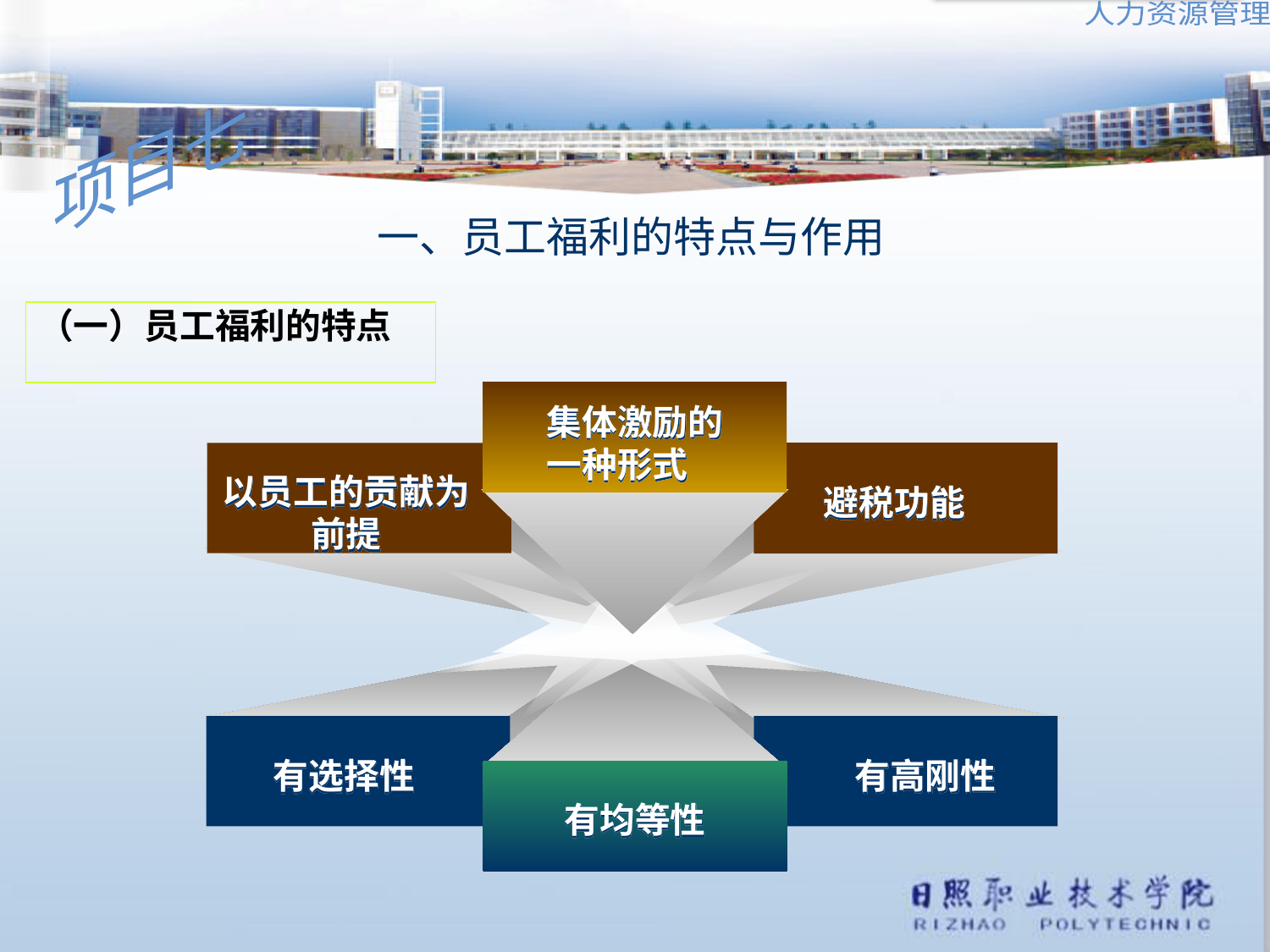

一、员工福利的特点与作用
（一）员工福利的特点

集体激励的
一种形式

以员工的贡献为前提
避税功能

有选择性
有高刚性

有均等性